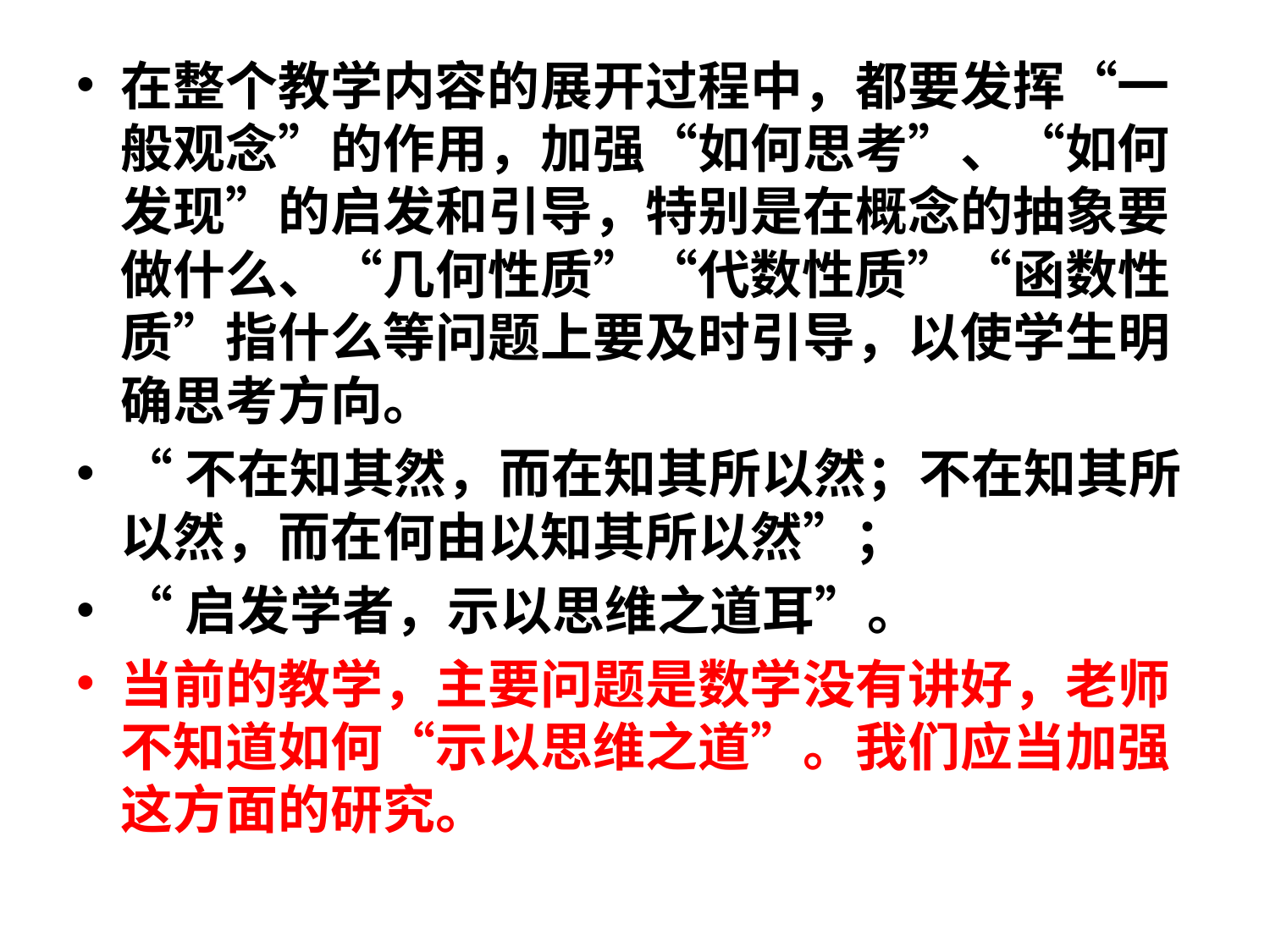

#
在整个教学内容的展开过程中，都要发挥“一般观念”的作用，加强“如何思考”、“如何发现”的启发和引导，特别是在概念的抽象要做什么、“几何性质”“代数性质”“函数性质”指什么等问题上要及时引导，以使学生明确思考方向。
“不在知其然，而在知其所以然；不在知其所以然，而在何由以知其所以然”；
“启发学者，示以思维之道耳”。
当前的教学，主要问题是数学没有讲好，老师不知道如何“示以思维之道”。我们应当加强这方面的研究。